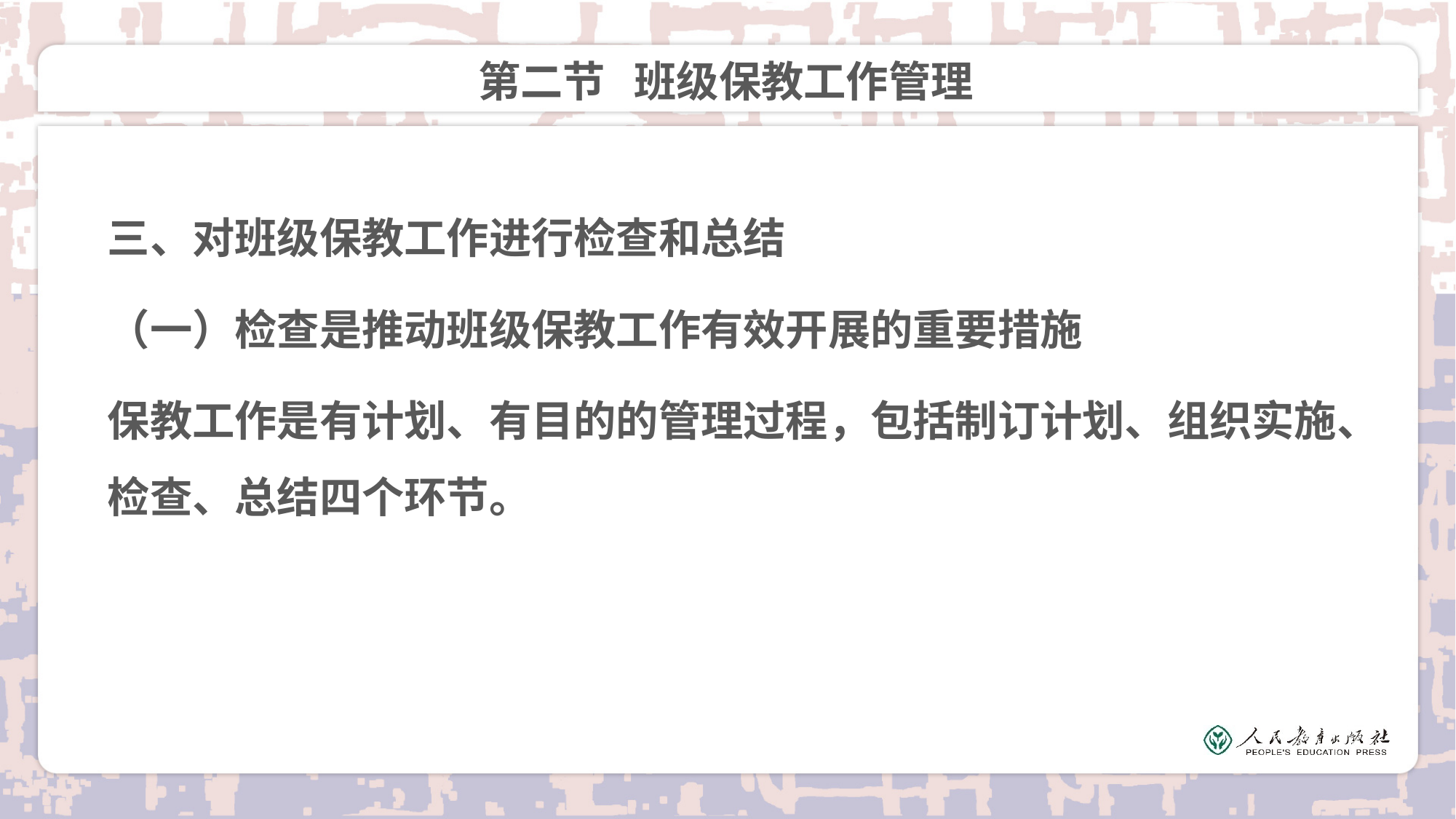

# 第二节   班级保教工作管理
三、对班级保教工作进行检查和总结
（一）检查是推动班级保教工作有效开展的重要措施
保教工作是有计划、有目的的管理过程，包括制订计划、组织实施、检查、总结四个环节。